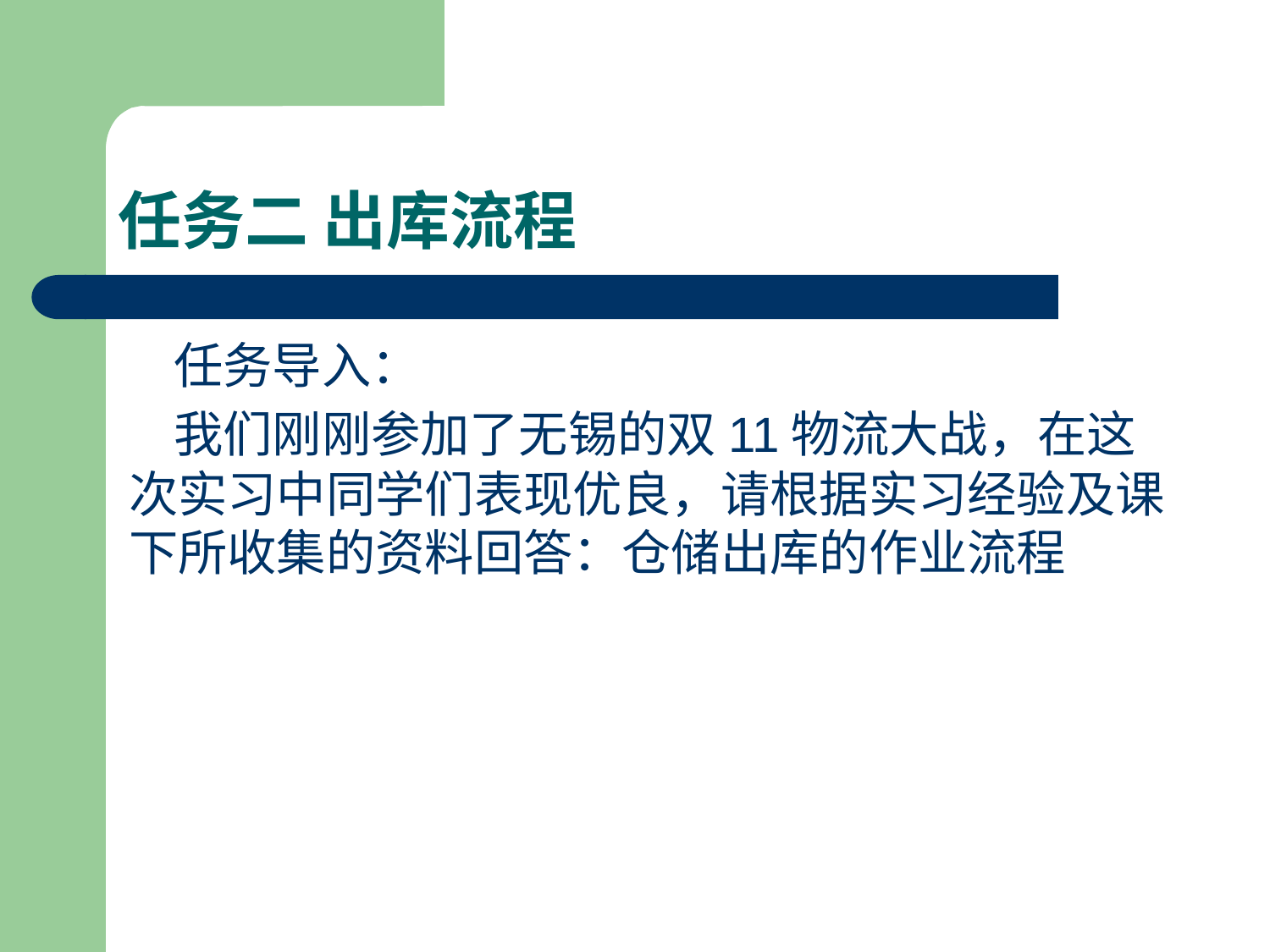

# 任务二 出库流程
   任务导入：
   我们刚刚参加了无锡的双11物流大战，在这次实习中同学们表现优良，请根据实习经验及课下所收集的资料回答：仓储出库的作业流程